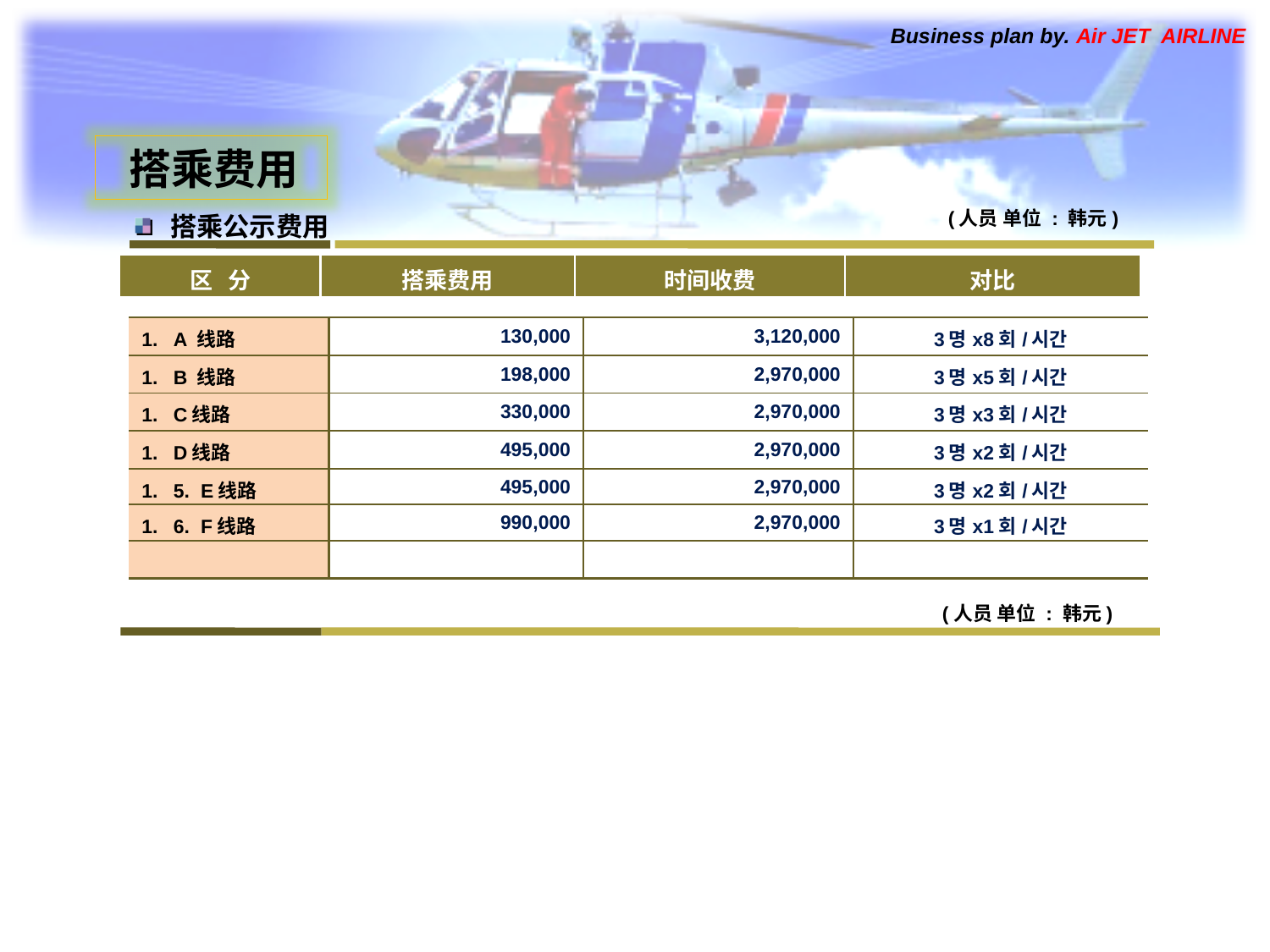

Business plan by. Air JET  AIRLINE
 搭乘费用
(人员 单位 : 韩元)
  搭乘公示费用

| 区 分 | 搭乘费用 | 时间收费 | 对比 |
| --- | --- | --- | --- |
| A 线路 | 130,000 | 3,120,000 | 3명x8회/시간 |
| --- | --- | --- | --- |
| B 线路 | 198,000 | 2,970,000 | 3명x5회/시간 |
| C线路 | 330,000 | 2,970,000 | 3명x3회/시간 |
| D线路 | 495,000 | 2,970,000 | 3명x2회/시간 |
| 5. E线路 | 495,000 | 2,970,000 | 3명x2회/시간 |
| 6. F线路 | 990,000 | 2,970,000 | 3명x1회/시간 |
|  |  |  |  |
(人员 单位 : 韩元)